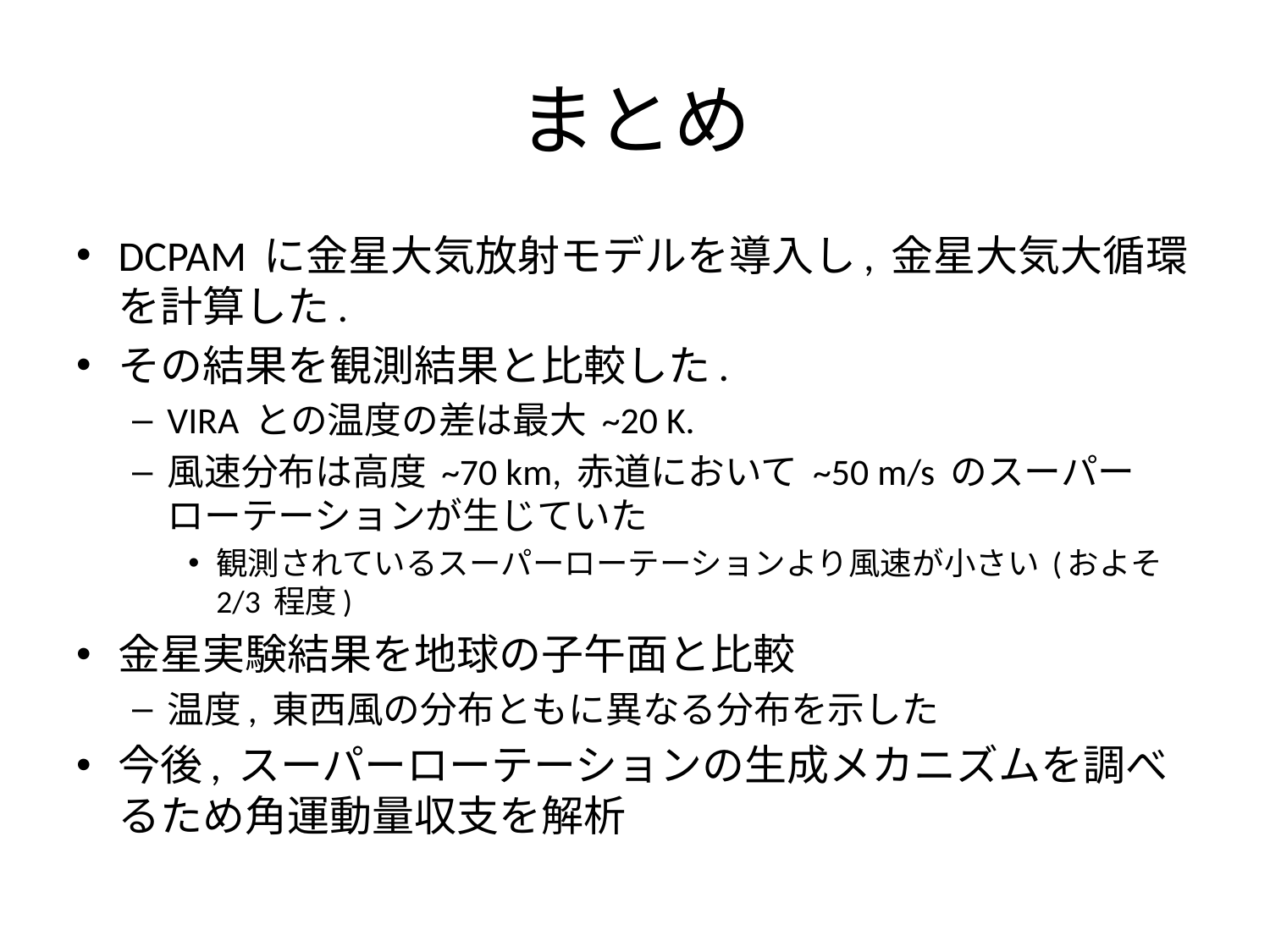

# まとめ
DCPAM に金星大気放射モデルを導入し, 金星大気大循環を計算した.
その結果を観測結果と比較した.
VIRA との温度の差は最大 ~20 K.
風速分布は高度 ~70 km, 赤道において ~50 m/s のスーパーローテーションが生じていた
観測されているスーパーローテーションより風速が小さい (およそ 2/3 程度)
金星実験結果を地球の子午面と比較
温度, 東西風の分布ともに異なる分布を示した
今後, スーパーローテーションの生成メカニズムを調べるため角運動量収支を解析